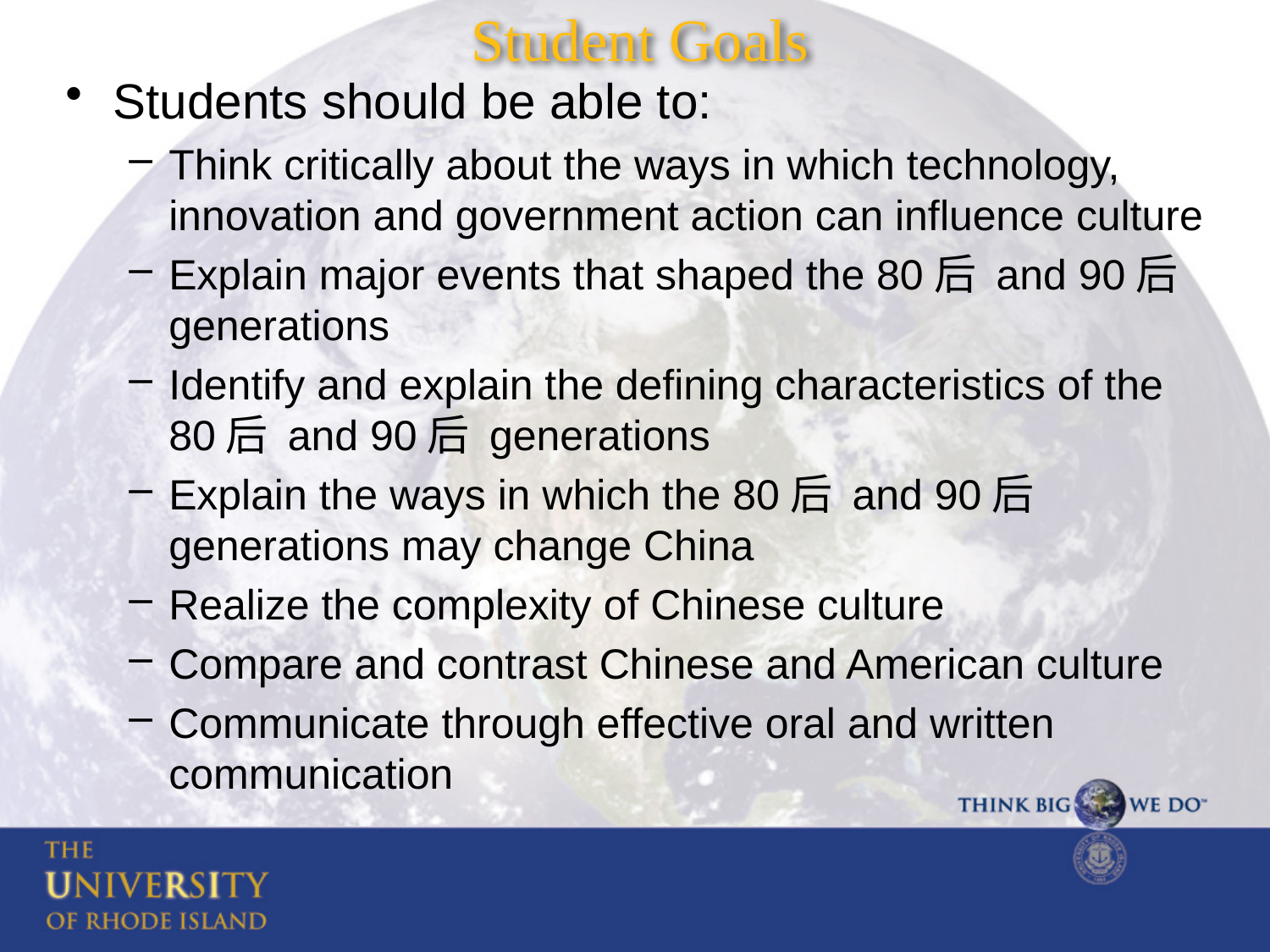

# Student Goals
Students should be able to:
Think critically about the ways in which technology, innovation and government action can influence culture
Explain major events that shaped the 80后 and 90后 generations
Identify and explain the defining characteristics of the 80后 and 90后 generations
Explain the ways in which the 80后 and 90后 generations may change China
Realize the complexity of Chinese culture
Compare and contrast Chinese and American culture
Communicate through effective oral and written communication